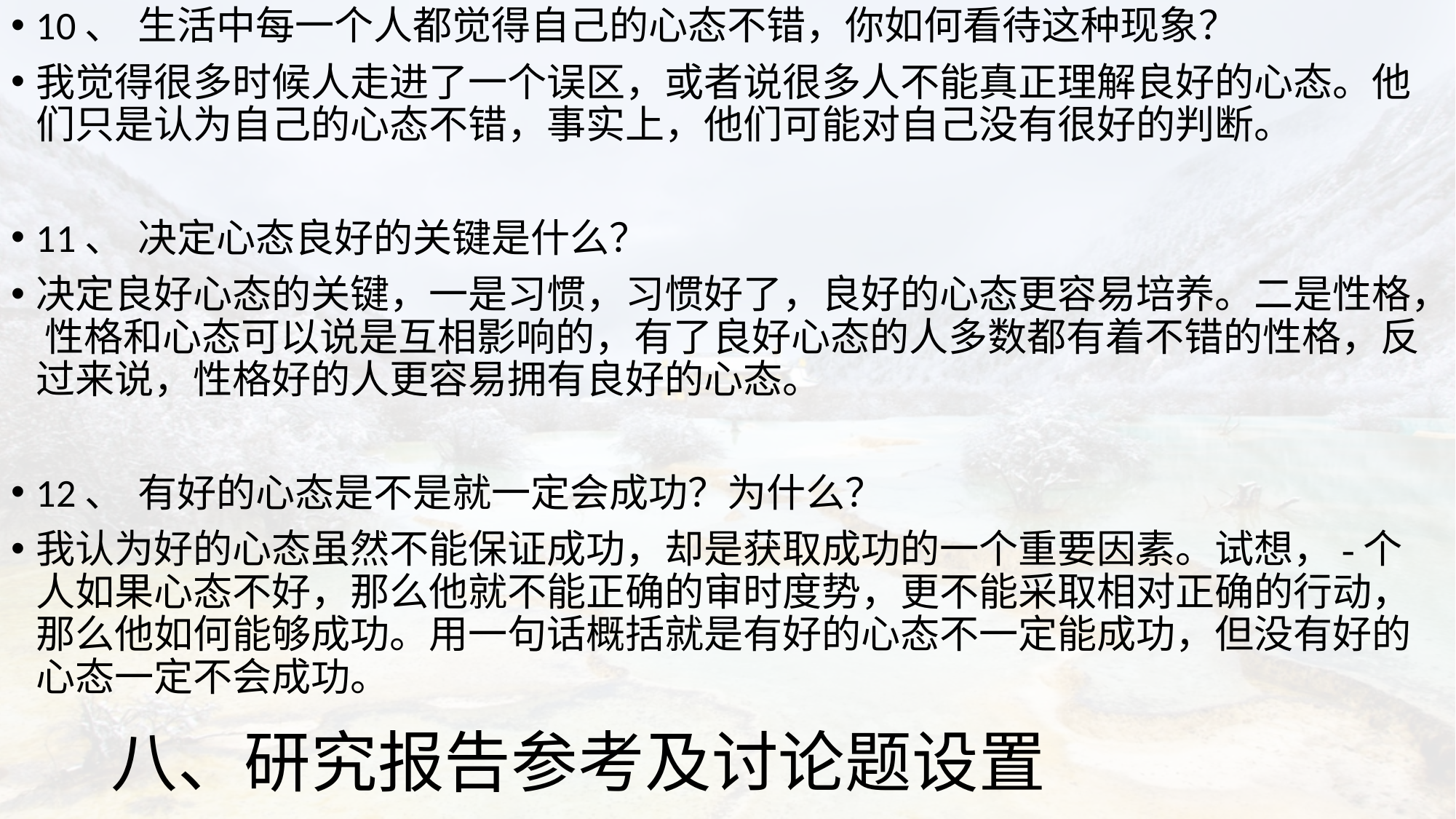

10、	生活中每一个人都觉得自己的心态不错，你如何看待这种现象？
我觉得很多时候人走进了一个误区，或者说很多人不能真正理解良好的心态。他 们只是认为自己的心态不错，事实上，他们可能对自己没有很好的判断。

11、	决定心态良好的关键是什么？
决定良好心态的关键，一是习惯，习惯好了，良好的心态更容易培养。二是性格， 性格和心态可以说是互相影响的，有了良好心态的人多数都有着不错的性格，反 过来说，性格好的人更容易拥有良好的心态。

12、	有好的心态是不是就一定会成功？为什么？
我认为好的心态虽然不能保证成功，却是获取成功的一个重要因素。试想，-个 人如果心态不好，那么他就不能正确的审时度势，更不能采取相对正确的行动， 那么他如何能够成功。用一句话概括就是有好的心态不一定能成功，但没有好的 心态一定不会成功。
# 八、研究报告参考及讨论题设置